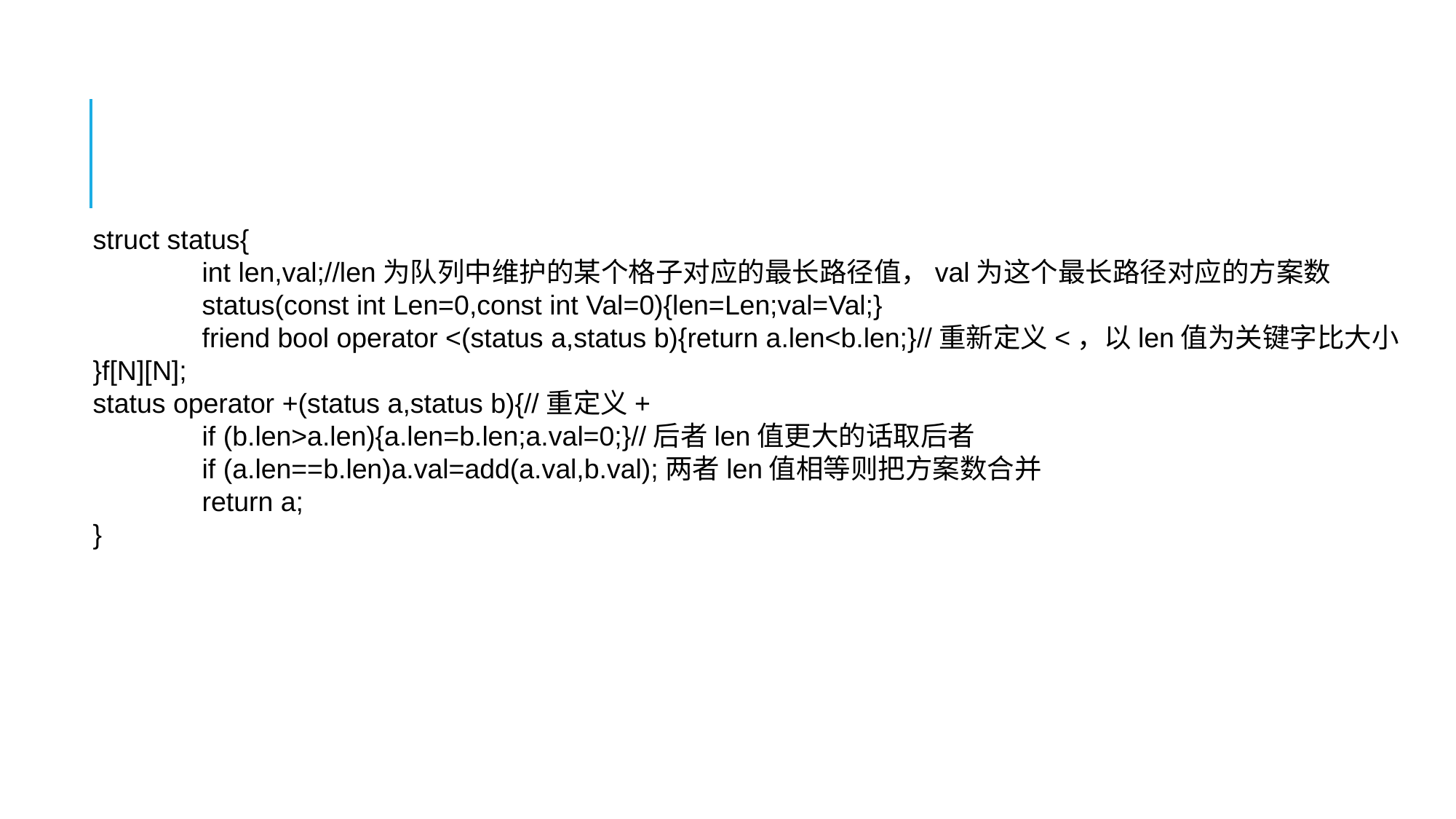

struct status{
	int len,val;//len为队列中维护的某个格子对应的最长路径值，val为这个最长路径对应的方案数
	status(const int Len=0,const int Val=0){len=Len;val=Val;}
	friend bool operator <(status a,status b){return a.len<b.len;}//重新定义<，以len值为关键字比大小
}f[N][N];
status operator +(status a,status b){//重定义+
	if (b.len>a.len){a.len=b.len;a.val=0;}//后者len值更大的话取后者
	if (a.len==b.len)a.val=add(a.val,b.val);两者len值相等则把方案数合并
	return a;
}